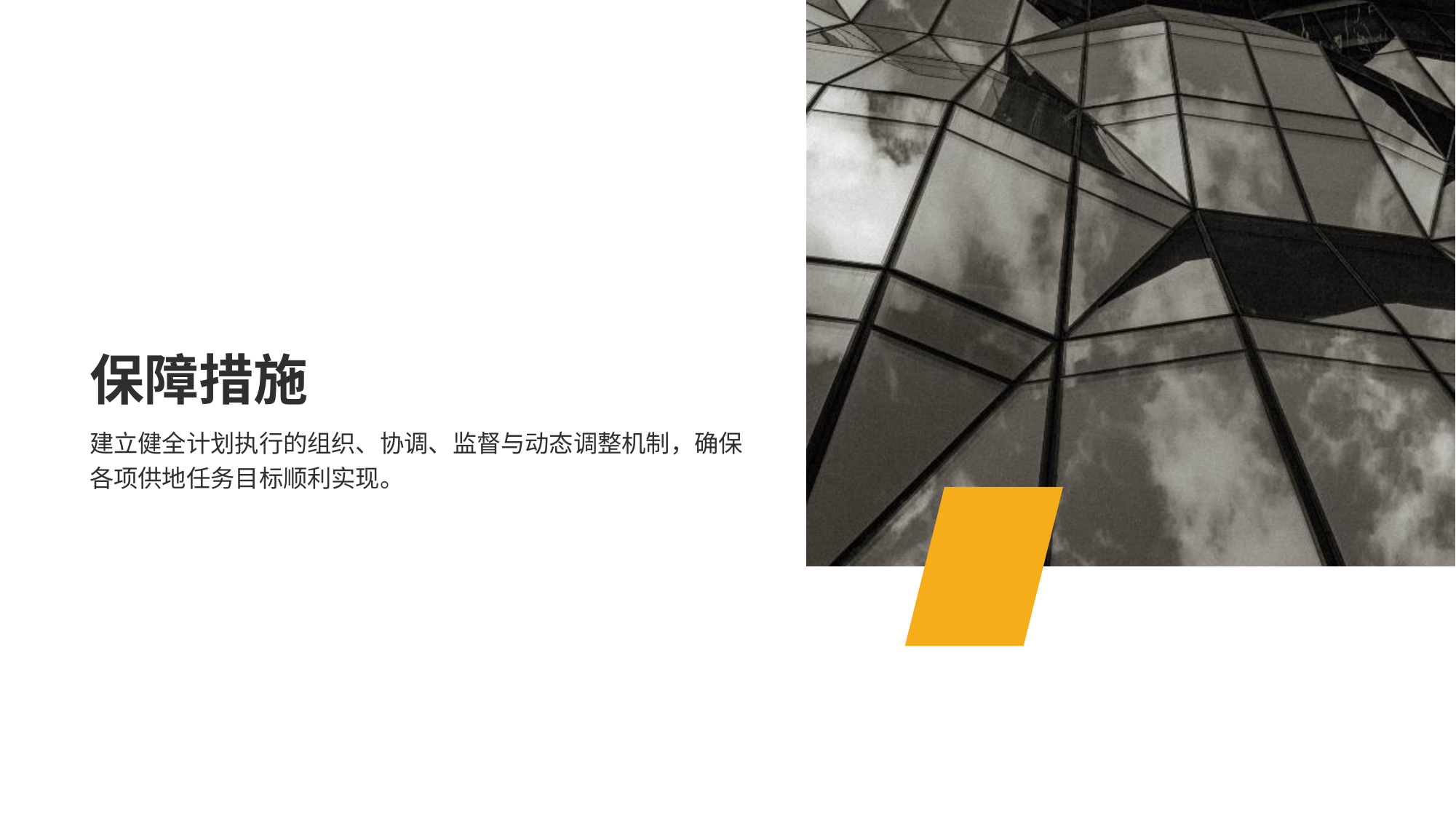

保障措施
建立健全计划执行的组织、协调、监督与动态调整机制，确保各项供地任务目标顺利实现。